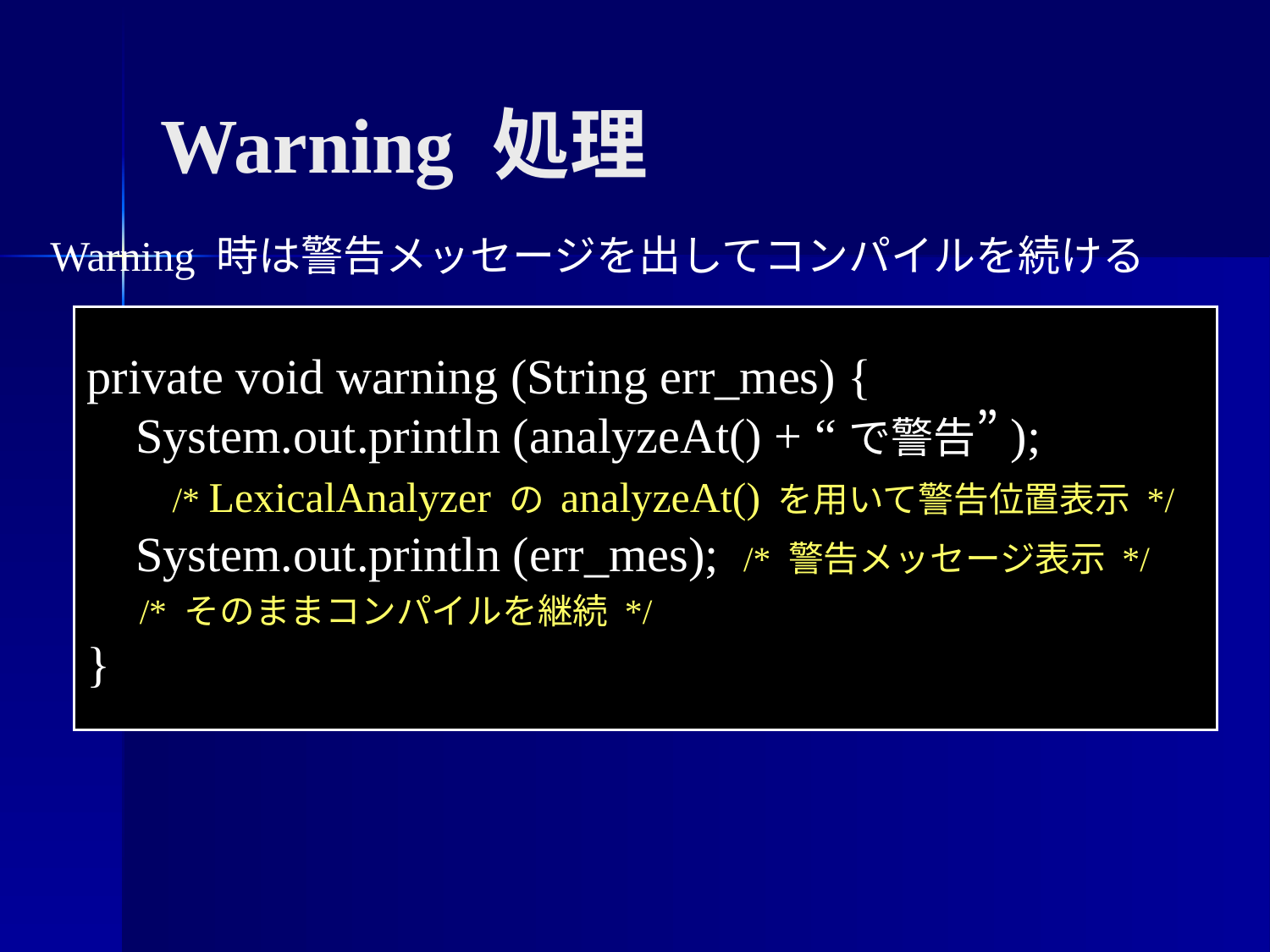

Warning 処理
Warning 時は警告メッセージを出してコンパイルを続ける
private void warning (String err_mes) {
    System.out.println (analyzeAt() + “で警告”);
       /* LexicalAnalyzer の analyzeAt() を用いて警告位置表示 */
    System.out.println (err_mes);  /* 警告メッセージ表示 */
     /* そのままコンパイルを継続 */
}